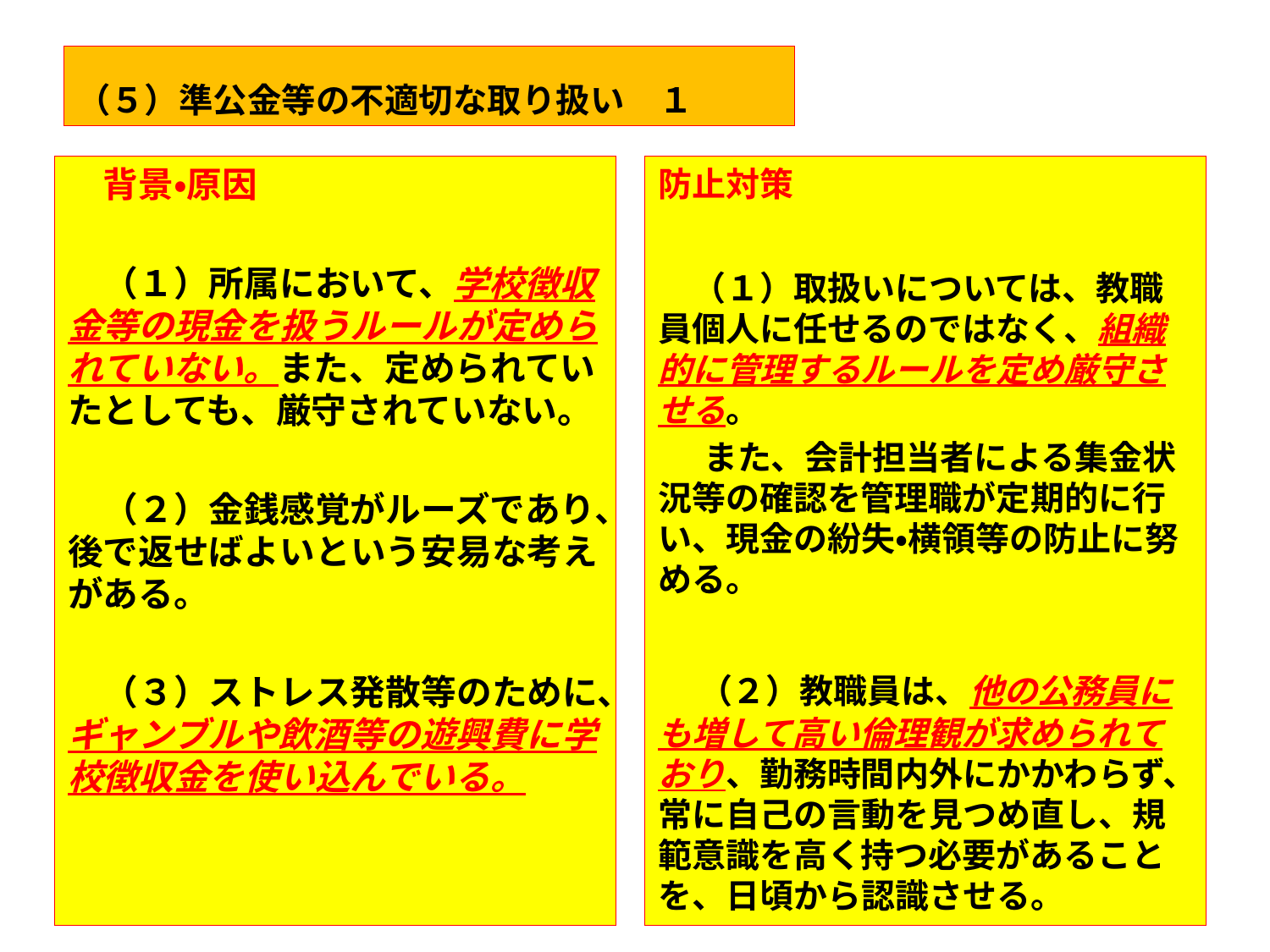

（５）準公金等の不適切な取り扱い　１
　背景・原因

　（１）所属において、学校徴収金等の現金を扱うルールが定められていない。また、定められていたとしても、厳守されていない。

　（２）金銭感覚がルーズであり、後で返せばよいという安易な考えがある。

　（３）ストレス発散等のために、ギャンブルや飲酒等の遊興費に学校徴収金を使い込んでいる。

防止対策

　（１）取扱いについては、教職員個人に任せるのではなく、組織的に管理するルールを定め厳守させる。
     また、会計担当者による集金状況等の確認を管理職が定期的に行い、現金の紛失・横領等の防止に努める。

　（２）教職員は、他の公務員にも増して高い倫理観が求められており、勤務時間内外にかかわらず、常に自己の言動を見つめ直し、規範意識を高く持つ必要があることを、日頃から認識させる。